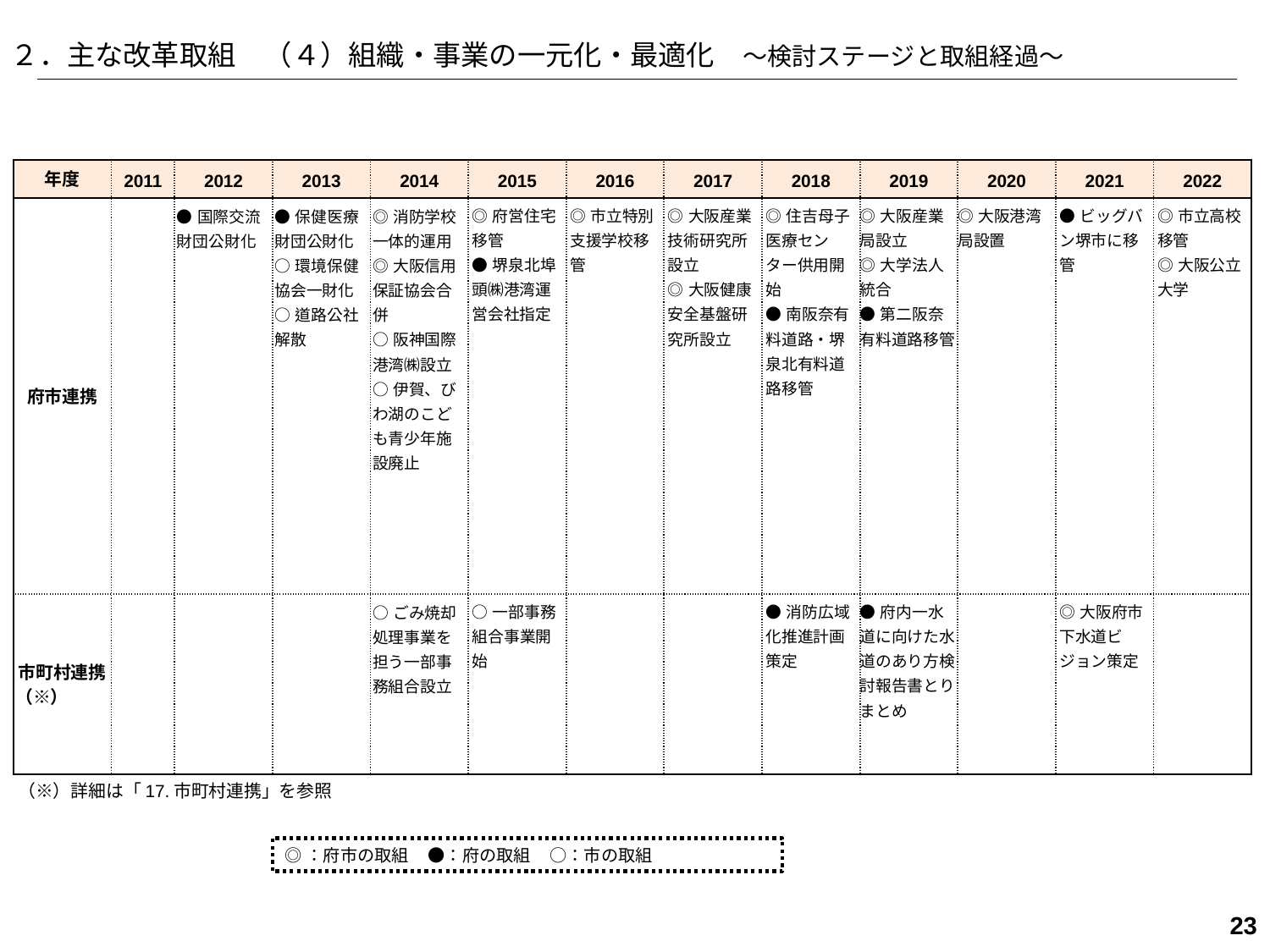

２．主な改革取組　（４）組織・事業の一元化・最適化　～検討ステージと取組経過～
| 年度 | 2011 | 2012 | 2013 | 2014 | 2015 | 2016 | 2017 | 2018 | 2019 | 2020 | 2021 | 2022 |
| --- | --- | --- | --- | --- | --- | --- | --- | --- | --- | --- | --- | --- |
| 府市連携 |  | ●国際交流財団公財化 | ●保健医療財団公財化 ○環境保健協会一財化 ○道路公社解散 | ◎消防学校一体的運用 ◎大阪信用保証協会合併 ○阪神国際港湾㈱設立 ○伊賀、びわ湖のこども青少年施設廃止 | ◎府営住宅移管 ●堺泉北埠頭㈱港湾運営会社指定 | ◎市立特別支援学校移管 | ◎大阪産業技術研究所設立 ◎大阪健康安全基盤研究所設立 | ◎住吉母子医療センター供用開始 ●南阪奈有料道路・堺泉北有料道路移管 | ◎大阪産業局設立 ◎大学法人統合 ●第二阪奈有料道路移管 | ◎大阪港湾局設置 | ●ビッグバン堺市に移管 | ◎市立高校移管 ◎大阪公立大学 |
| 市町村連携 （※） |  |  |  | ○ごみ焼却処理事業を担う一部事務組合設立 | ○一部事務組合事業開始 |  |  | ●消防広域化推進計画策定 | ●府内一水道に向けた水道のあり方検討報告書とりまとめ |  | ◎大阪府市下水道ビジョン策定 |  |
（※）詳細は「17.市町村連携」を参照
◎：府市の取組     ●：府の取組     ○：市の取組
23